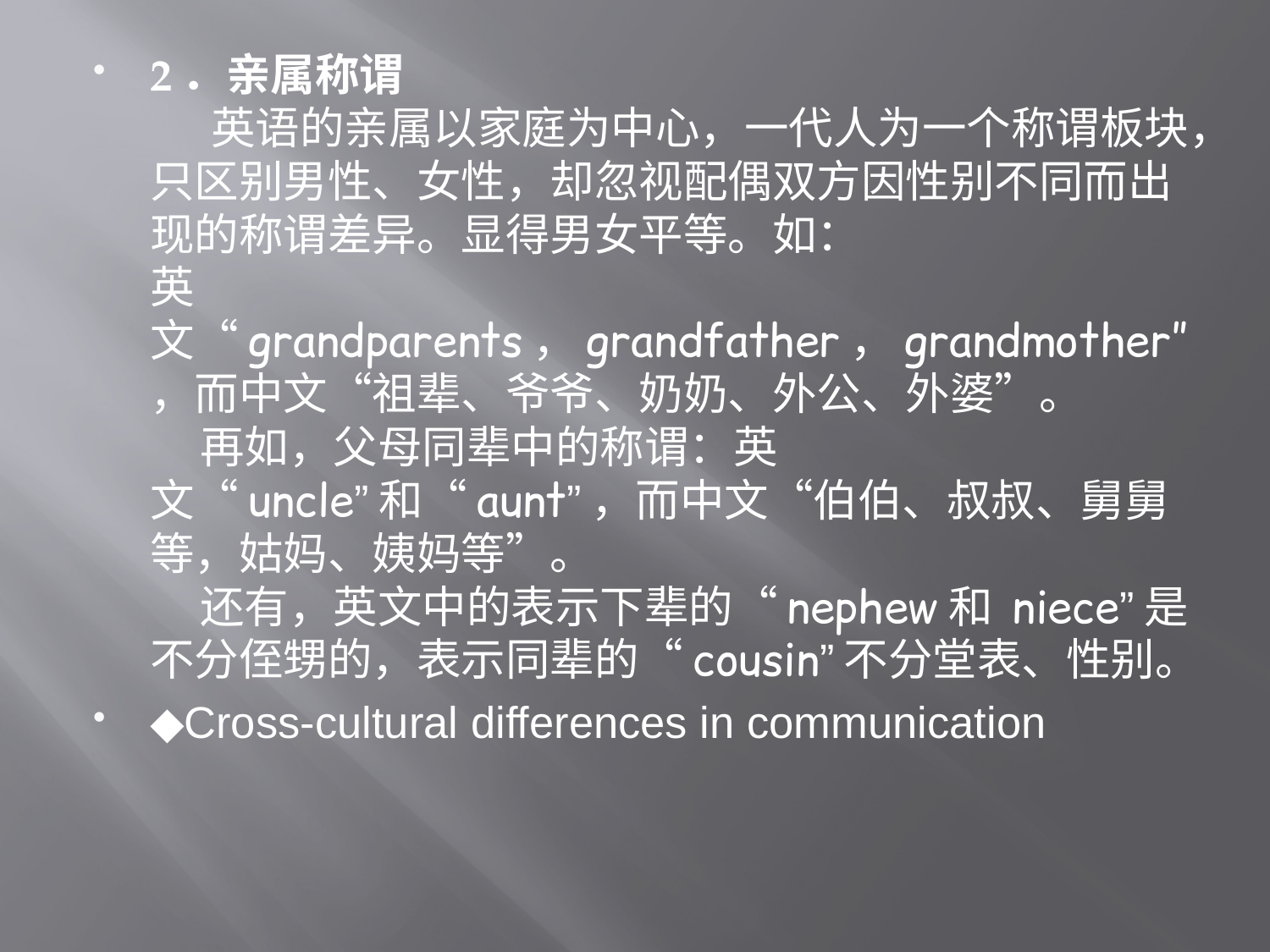

# 2．亲属称谓 英语的亲属以家庭为中心，一代人为一个称谓板块，只区别男性、女性，却忽视配偶双方因性别不同而出现的称谓差异。显得男女平等。如： 英文“grandparents，grandfather，grandmother”，而中文“祖辈、爷爷、奶奶、外公、外婆”。 再如，父母同辈中的称谓：英文“uncle”和“aunt”，而中文“伯伯、叔叔、舅舅等，姑妈、姨妈等”。 还有，英文中的表示下辈的“nephew和 niece”是不分侄甥的，表示同辈的“cousin”不分堂表、性别。
◆Cross-cultural differences in communication